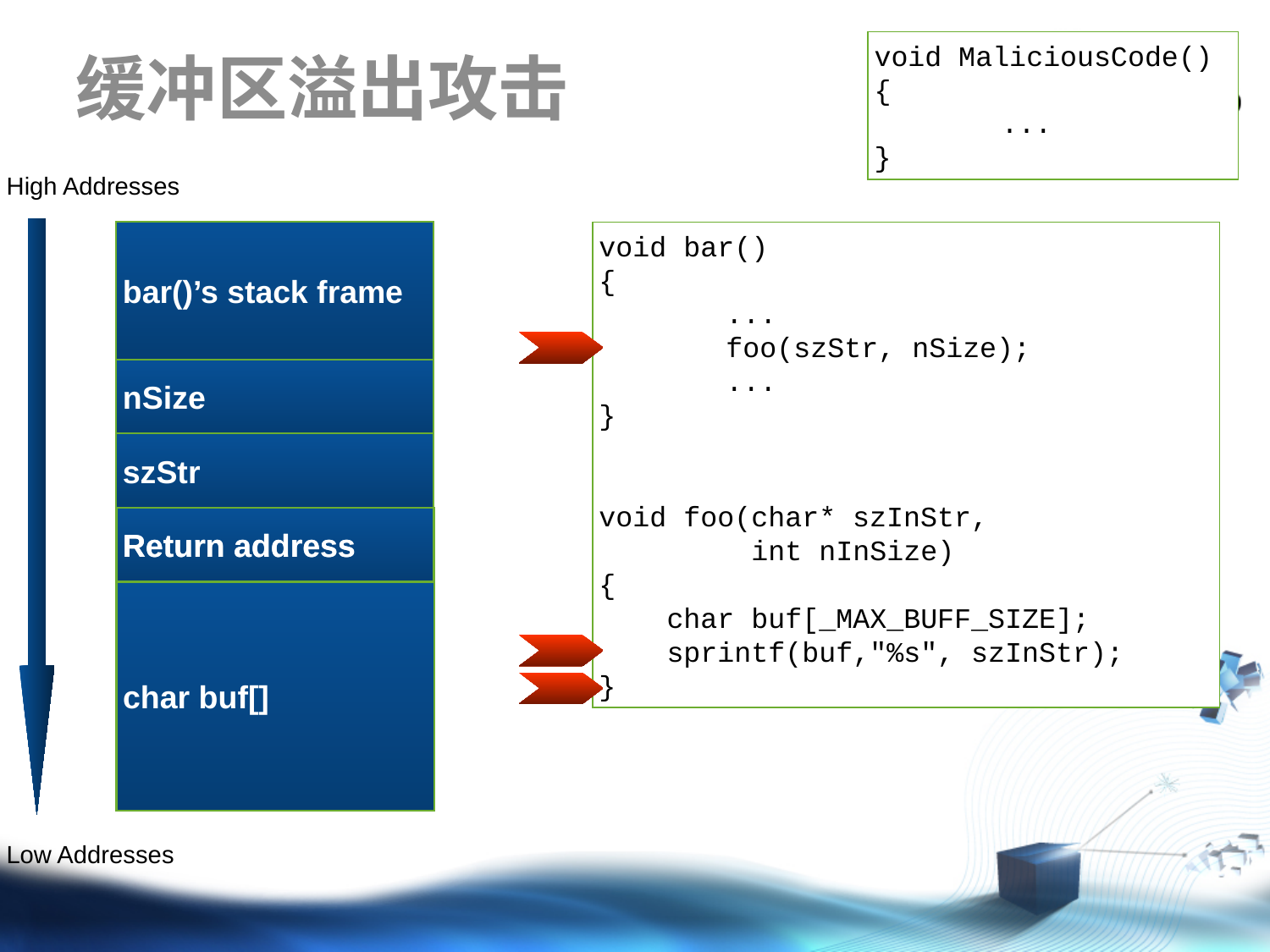

void MaliciousCode()
{
	...
}
# 缓冲区溢出攻击
High Addresses

bar()’s stack frame
void bar()
{
	...
	foo(szStr, nSize);
	...
}

void foo(char* szInStr,
         int nInSize)
{
    char buf[_MAX_BUFF_SIZE];
    sprintf(buf,"%s", szInStr);
}

nSize
szStr
szStr
Return address
Return address
char buf[]

Low Addresses